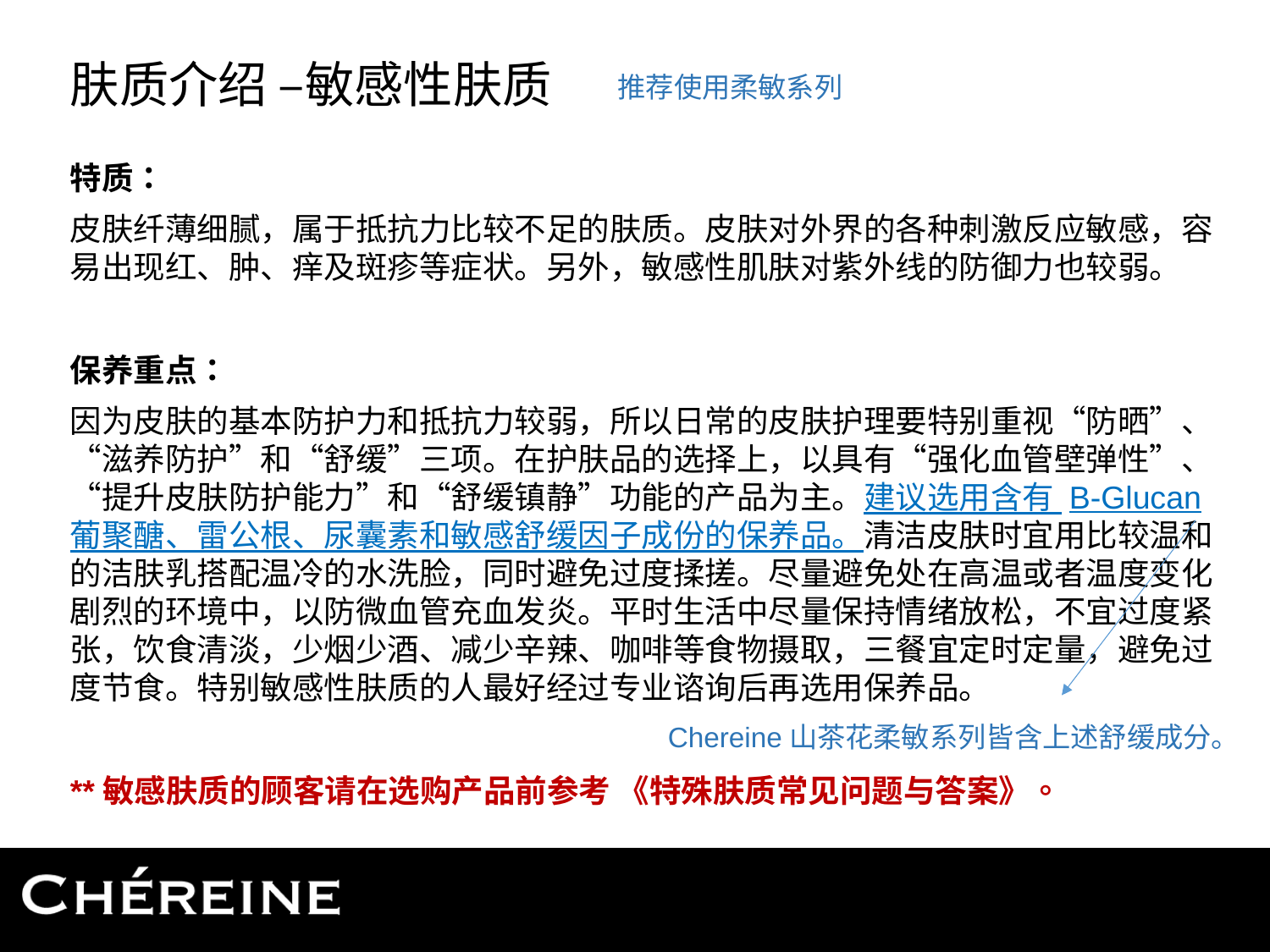

# 肤质介绍 –敏感性肤质
推荐使用柔敏系列
特质：
皮肤纤薄细腻，属于抵抗力比较不足的肤质。皮肤对外界的各种刺激反应敏感，容易出现红、肿、痒及斑疹等症状。另外，敏感性肌肤对紫外线的防御力也较弱。

保养重点：
因为皮肤的基本防护力和抵抗力较弱，所以日常的皮肤护理要特别重视“防晒”、“滋养防护”和“舒缓”三项。在护肤品的选择上，以具有“强化血管壁弹性”、“提升皮肤防护能力”和“舒缓镇静”功能的产品为主。建议选用含有 B-Glucan 葡聚醣、雷公根、尿囊素和敏感舒缓因子成份的保养品。清洁皮肤时宜用比较温和的洁肤乳搭配温冷的水洗脸，同时避免过度揉搓。尽量避免处在高温或者温度变化剧烈的环境中，以防微血管充血发炎。平时生活中尽量保持情绪放松，不宜过度紧张，饮食清淡，少烟少酒、减少辛辣、咖啡等食物摄取，三餐宜定时定量，避免过度节食。特别敏感性肤质的人最好经过专业谘询后再选用保养品。

**敏感肤质的顾客请在选购产品前参考 《特殊肤质常见问题与答案》。

Chereine山茶花柔敏系列皆含上述舒缓成分。